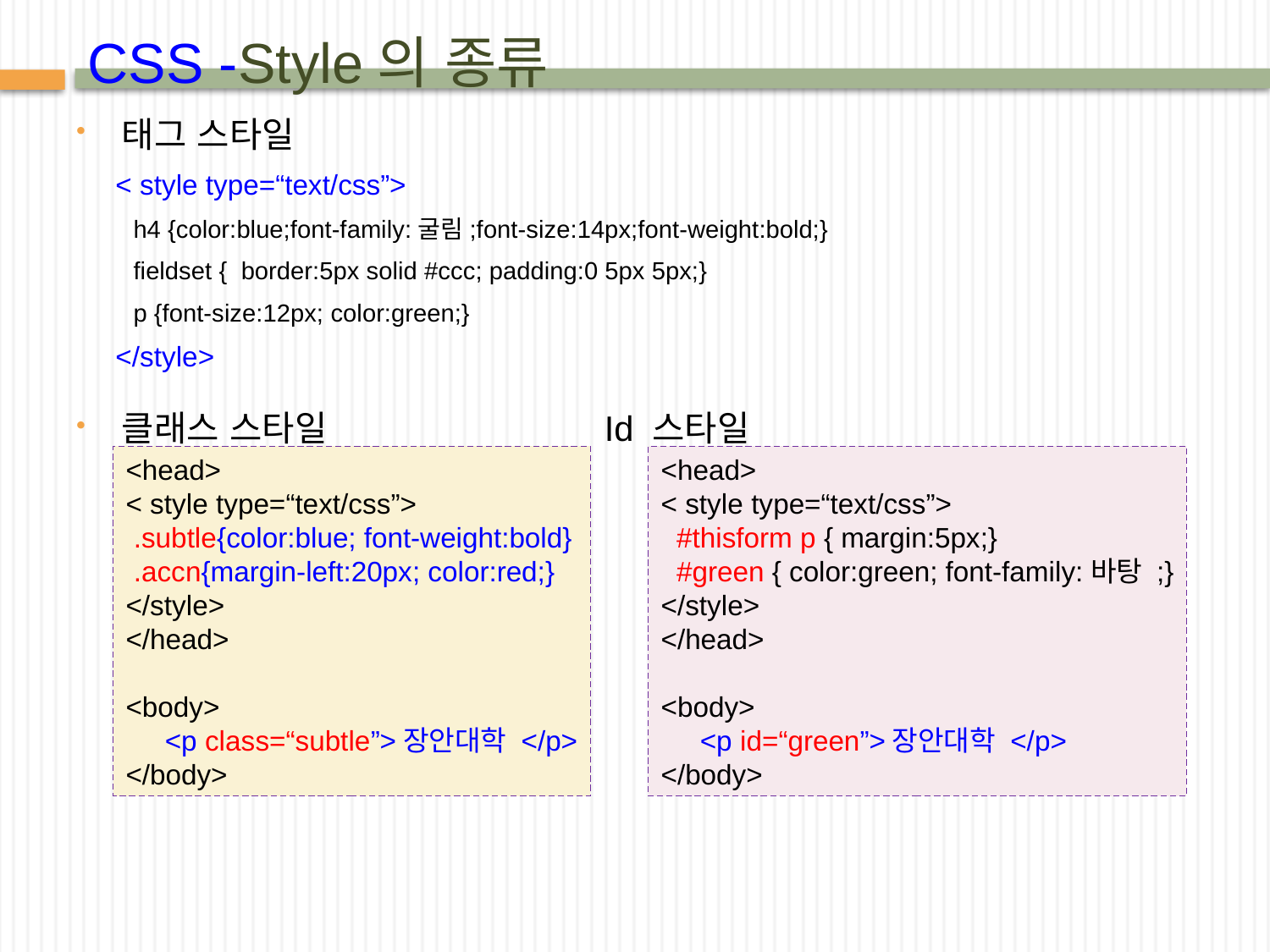

# CSS -Style의 종류
태그 스타일
< style type=“text/css”>
        h4 {color:blue;font-family:굴림;font-size:14px;font-weight:bold;}
        fieldset {  border:5px solid #ccc; padding:0 5px 5px;}
        p {font-size:12px; color:green;}
</style>
클래스 스타일                           Id 스타일

<head>
< style type=“text/css”>
 .subtle{color:blue; font-weight:bold}
 .accn{margin-left:20px; color:red;}
</style>
</head>

<body>
     <p class=“subtle”>장안대학 </p>
</body>
<head>
< style type=“text/css”>
  #thisform p { margin:5px;}
  #green { color:green; font-family:바탕 ;}
</style>
</head>

<body>
     <p id=“green”>장안대학 </p>
</body>